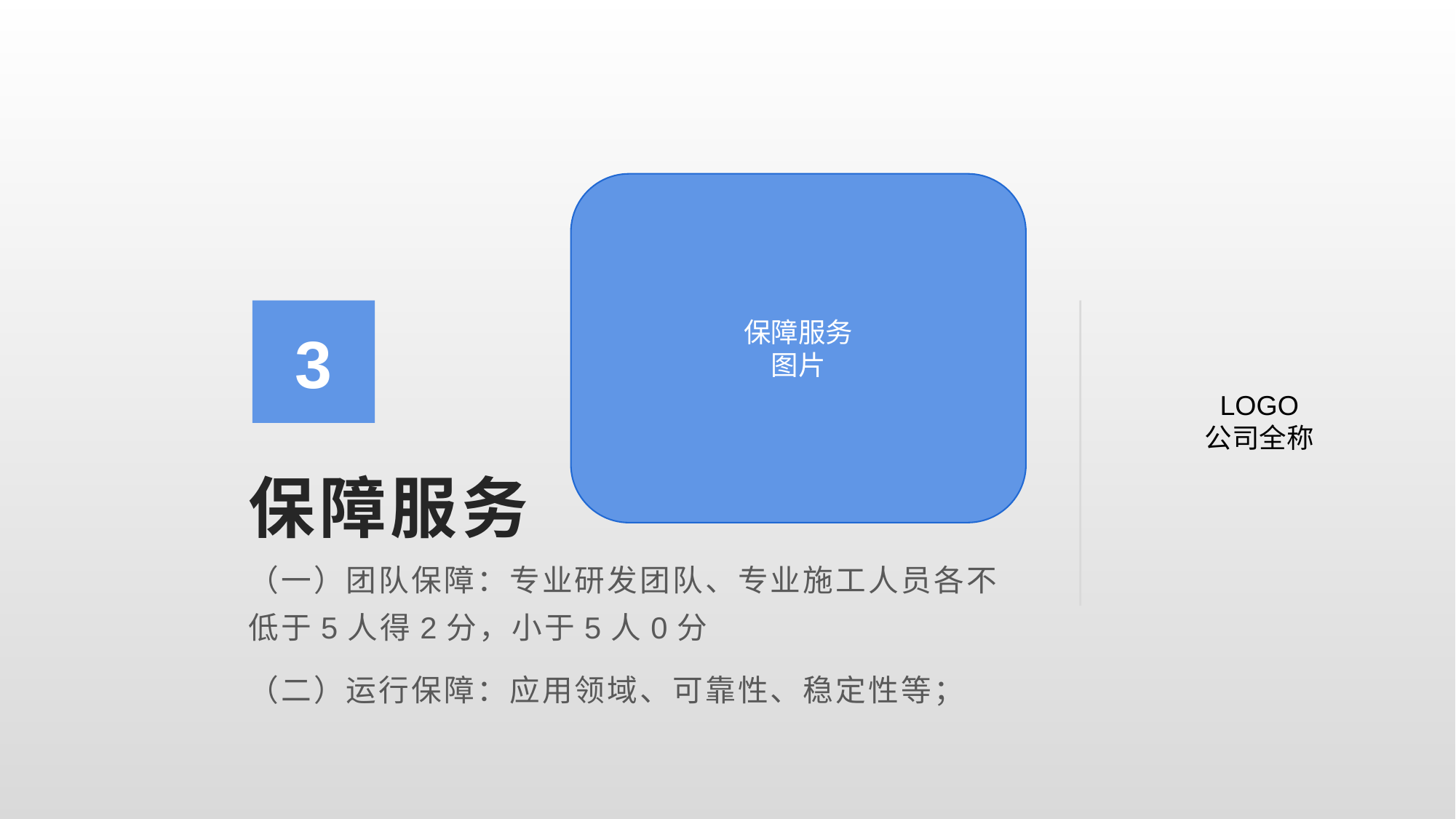

保障服务
图片

3

# 保障服务
（一）团队保障：专业研发团队、专业施工人员各不低于5人得2分，小于5人0分
（二）运行保障：应用领域、可靠性、稳定性等；